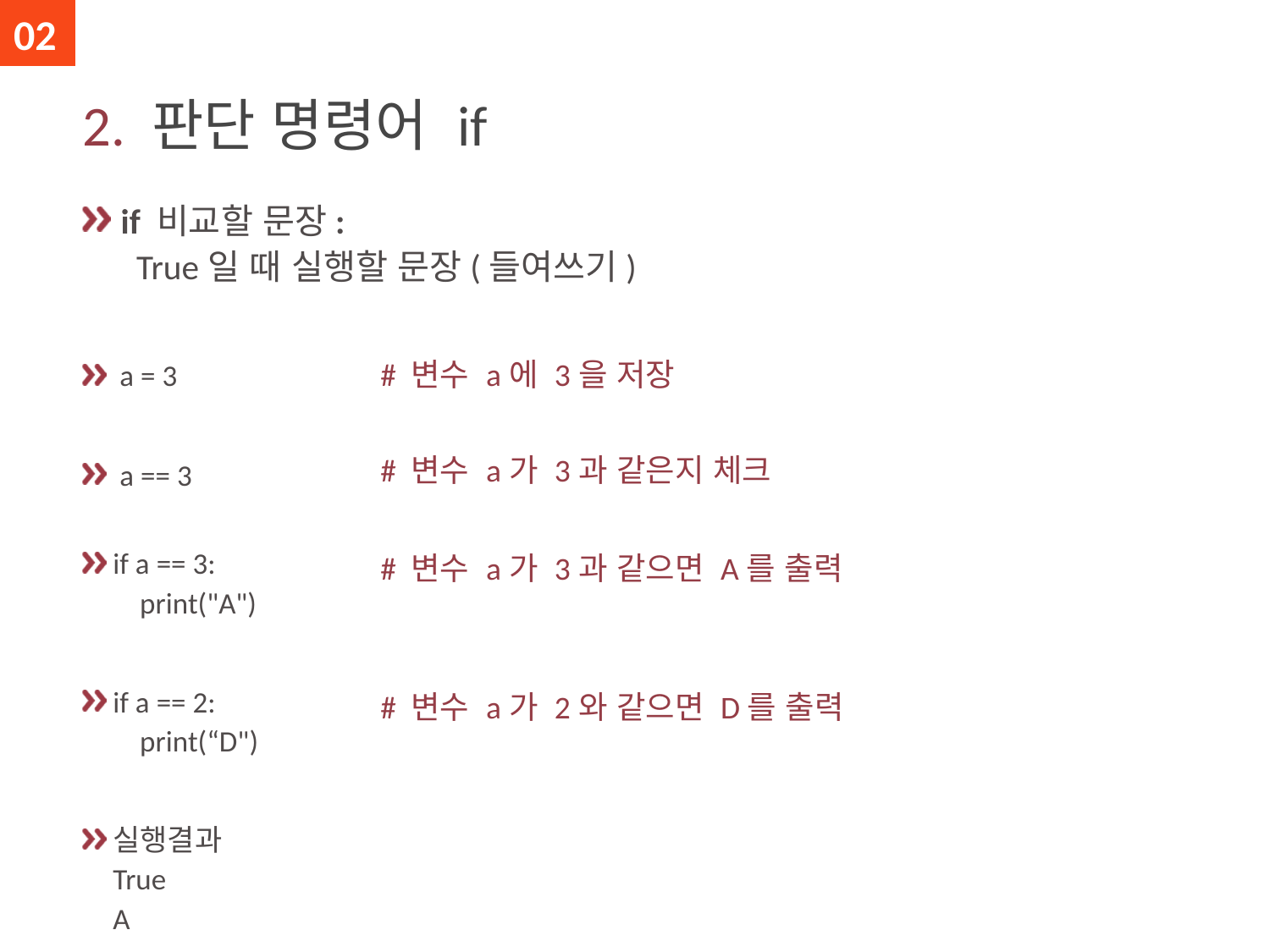

02
# 2. 판단 명령어 if
 if 비교할 문장:
   True일 때 실행할 문장(들여쓰기)

 a = 3

 a == 3
if a == 3:
    print("A")

if a == 2:
    print(“D")

실행결과
True
A

# 변수 a에 3을 저장
# 변수 a가 3과 같은지 체크
# 변수 a가 3과 같으면 A를 출력
# 변수 a가 2와 같으면 D를 출력